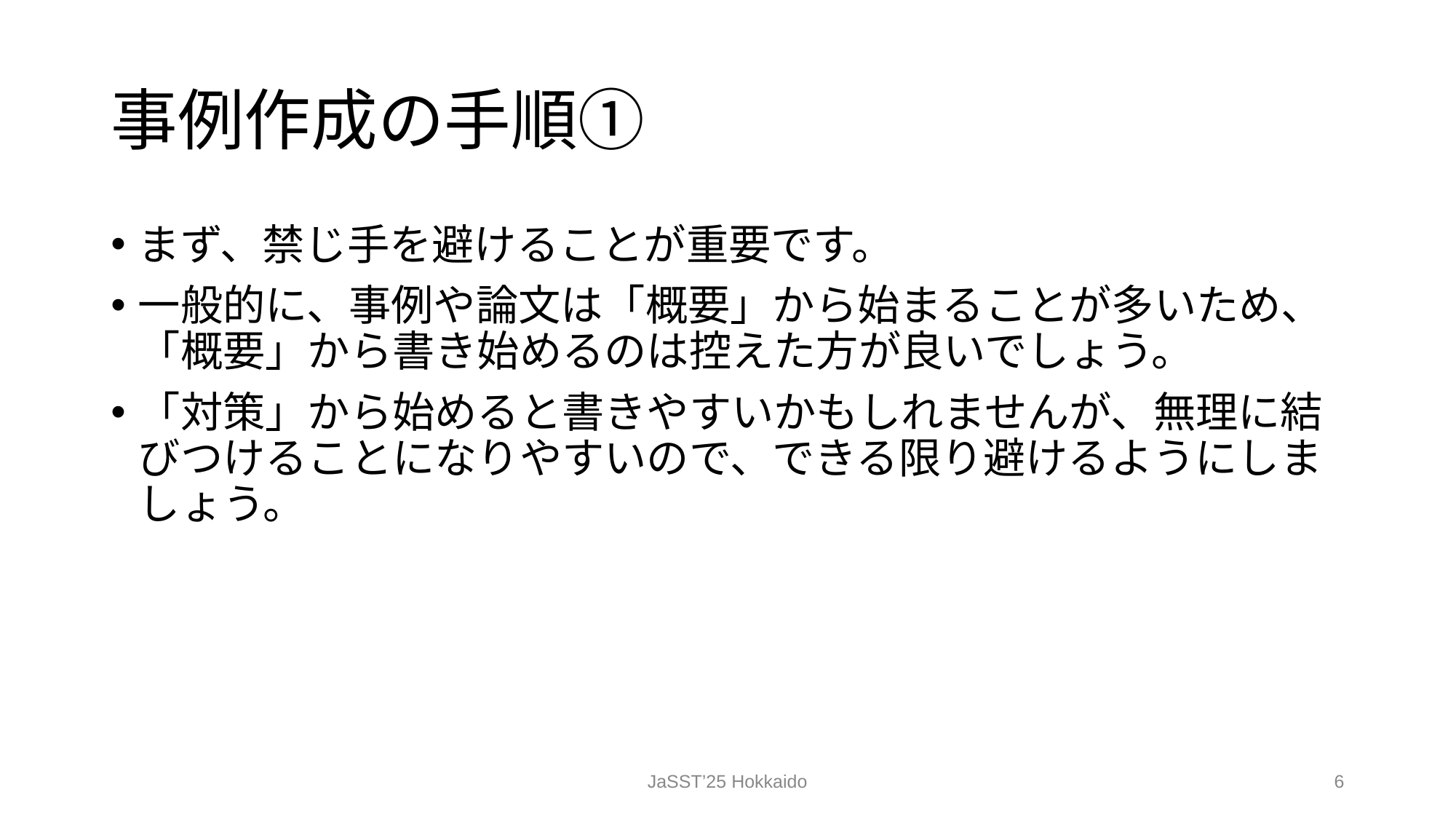

# 事例作成の手順①
まず、禁じ手を避けることが重要です。
一般的に、事例や論文は「概要」から始まることが多いため、「概要」から書き始めるのは控えた方が良いでしょう。
「対策」から始めると書きやすいかもしれませんが、無理に結びつけることになりやすいので、できる限り避けるようにしましょう。
JaSST’25 Hokkaido
6